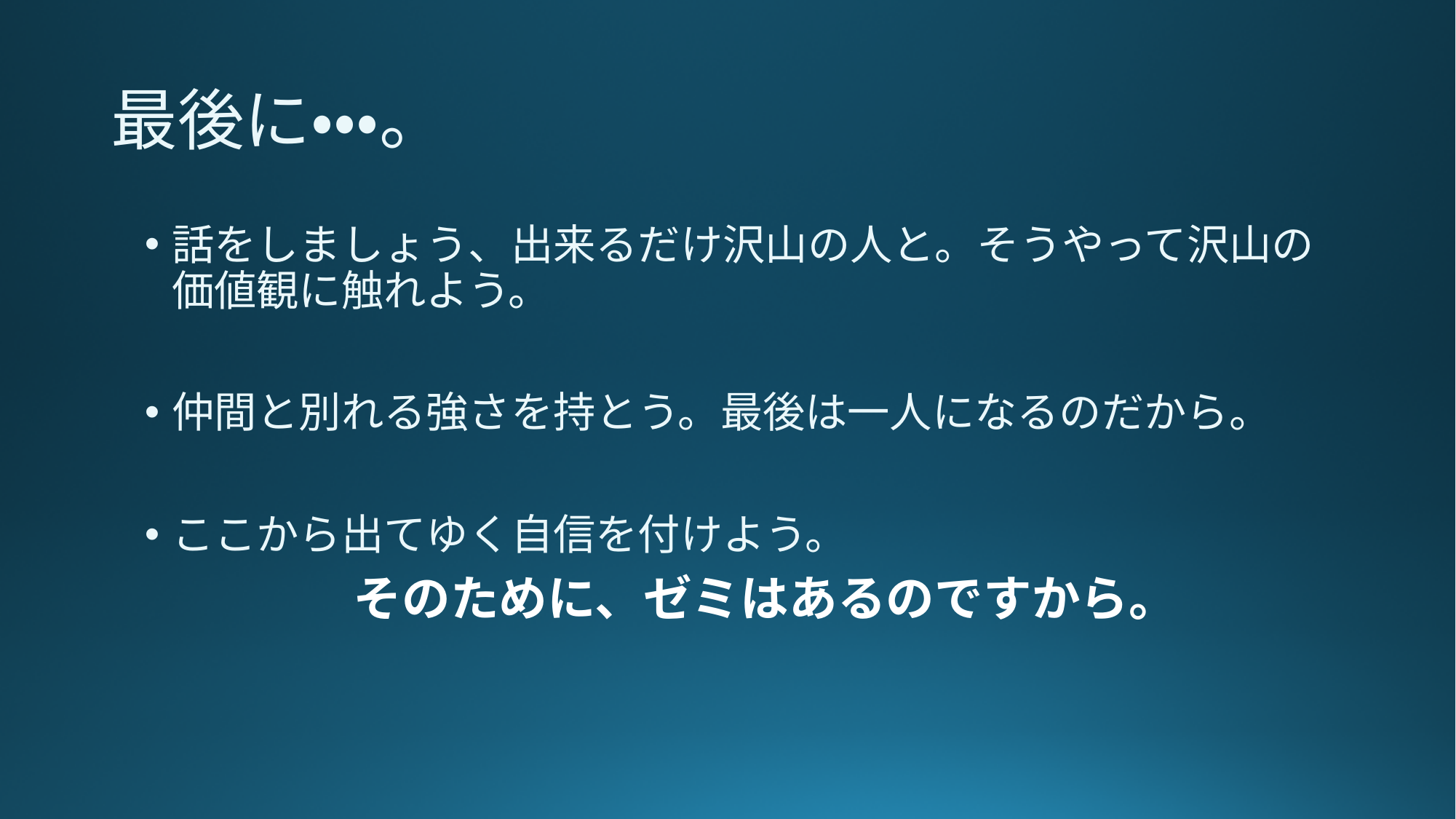

# 最後に・・・。
話をしましょう、出来るだけ沢山の人と。そうやって沢山の価値観に触れよう。

仲間と別れる強さを持とう。最後は一人になるのだから。

ここから出てゆく自信を付けよう。
　そのために、ゼミはあるのですから。